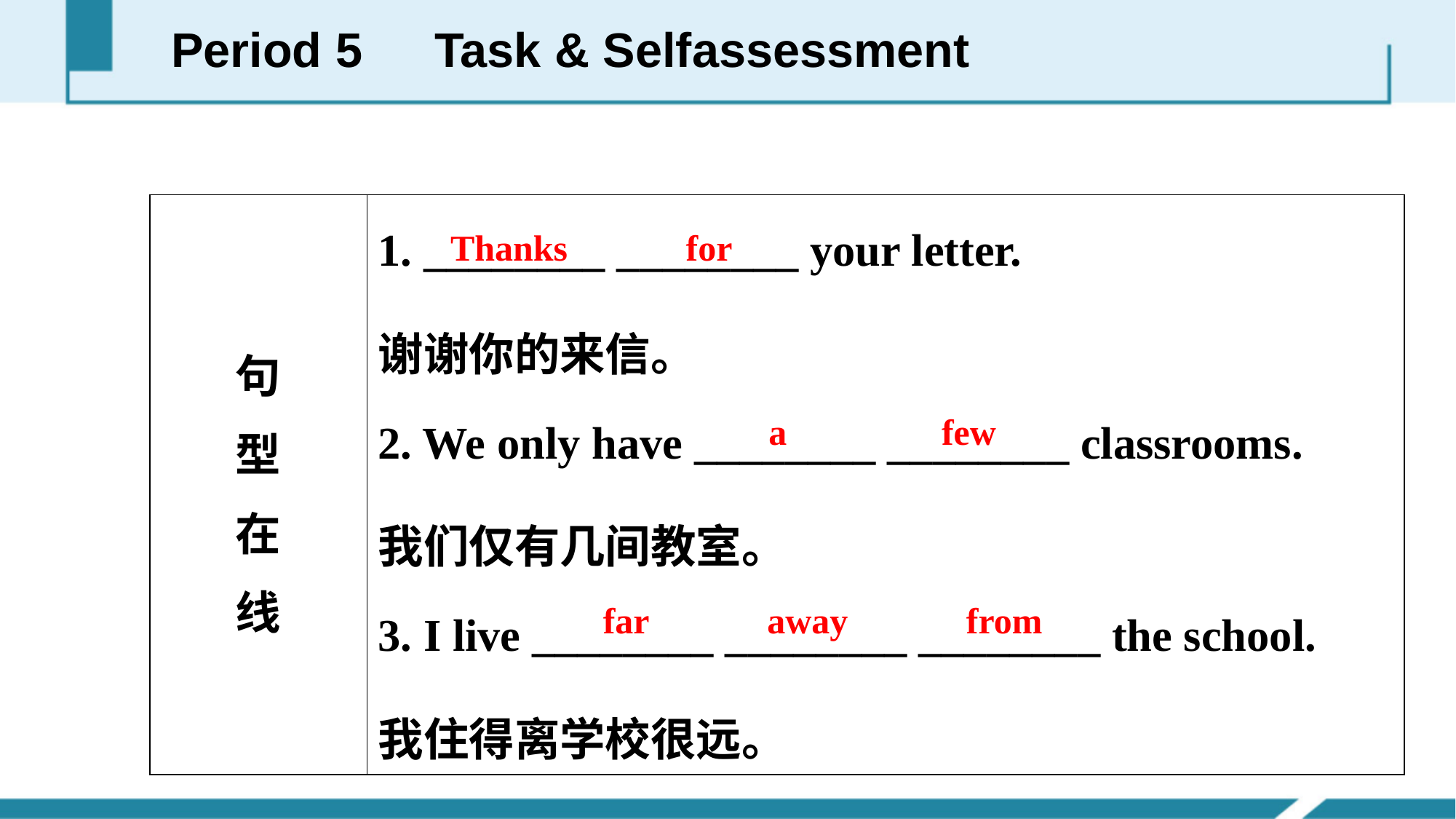

Period 5　Task & Self­assessment
| 句 型 在 线 | 1. \_\_\_\_\_\_\_\_ \_\_\_\_\_\_\_\_ your letter. 谢谢你的来信。 2. We only have \_\_\_\_\_\_\_\_ \_\_\_\_\_\_\_\_ classrooms. 我们仅有几间教室。 3. I live \_\_\_\_\_\_\_\_ \_\_\_\_\_\_\_\_ \_\_\_\_\_\_\_\_ the school. 我住得离学校很远。 |
| --- | --- |
Thanks             for

a                 few
far             away             from